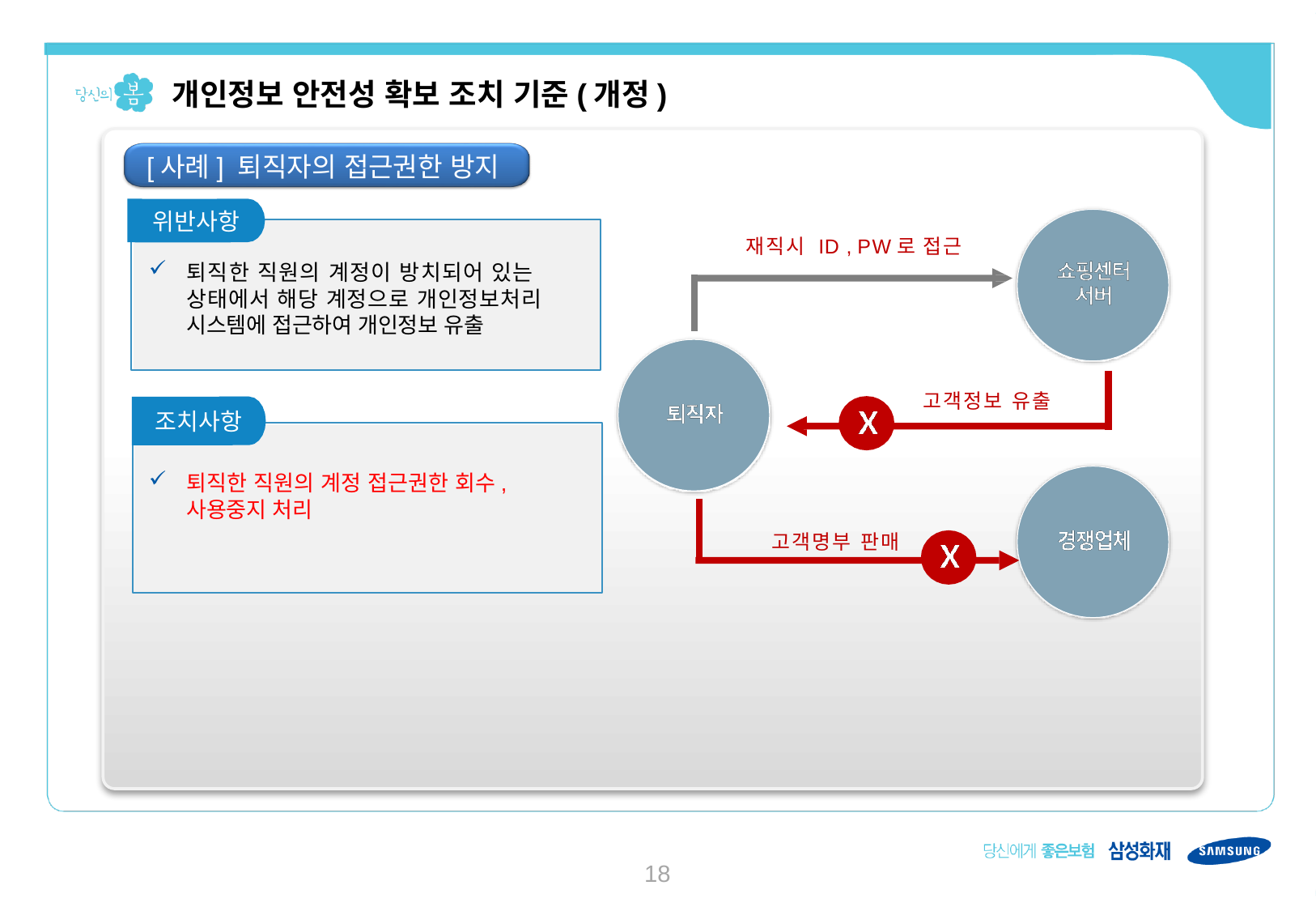

개인정보 안전성 확보 조치 기준(개정)

[사례] 퇴직자의 접근권한 방지
위반사항

재직시 ID , PW로 접근

고객정보 유출

고객명부 판매

퇴직한 직원의 계정이 방치되어 있는      상태에서 해당 계정으로 개인정보처리     시스템에 접근하여 개인정보 유출
조치사항

퇴직한 직원의 계정 접근권한 회수,           사용중지 처리

18